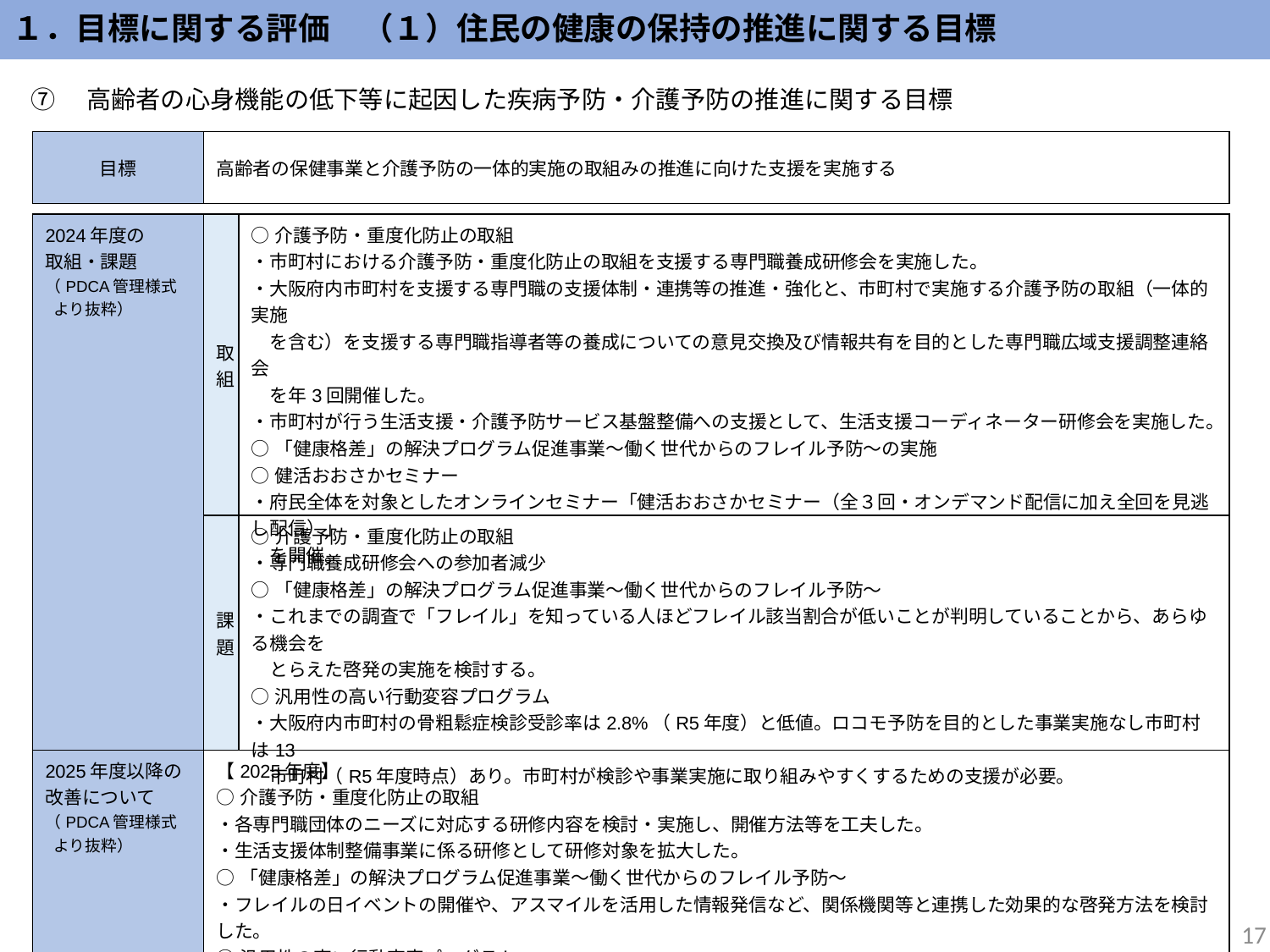

１．目標に関する評価　（１）住民の健康の保持の推進に関する目標
⑦　高齢者の心身機能の低下等に起因した疾病予防・介護予防の推進に関する目標
| 目標 | 高齢者の保健事業と介護予防の一体的実施の取組みの推進に向けた支援を実施する |
| --- | --- |
| 2024年度の 取組・課題 （PDCA管理様式 より抜粋） | 取組 | ○介護予防・重度化防止の取組 ・市町村における介護予防・重度化防止の取組を支援する専門職養成研修会を実施した。 ・大阪府内市町村を支援する専門職の支援体制・連携等の推進・強化と、市町村で実施する介護予防の取組（一体的実施 　を含む）を支援する専門職指導者等の養成についての意見交換及び情報共有を目的とした専門職広域支援調整連絡会 　を年3回開催した。 ・市町村が行う生活支援・介護予防サービス基盤整備への支援として、生活支援コーディネーター研修会を実施した。 ○「健康格差」の解決プログラム促進事業～働く世代からのフレイル予防～の実施 ○健活おおさかセミナー ・府民全体を対象としたオンラインセミナー「健活おおさかセミナー（全３回・オンデマンド配信に加え全回を見逃し配信）」　 　を開催。 |
| --- | --- | --- |
|  | 課題 | ○介護予防・重度化防止の取組 ・専門職養成研修会への参加者減少 ○「健康格差」の解決プログラム促進事業～働く世代からのフレイル予防～ ・これまでの調査で「フレイル」を知っている人ほどフレイル該当割合が低いことが判明していることから、あらゆる機会を　 　とらえた啓発の実施を検討する。 ○汎用性の高い行動変容プログラム ・大阪府内市町村の骨粗鬆症検診受診率は2.8%（R5年度）と低値。ロコモ予防を目的とした事業実施なし市町村は13 　市町村（R5年度時点）あり。市町村が検診や事業実施に取り組みやすくするための支援が必要。 |
| 2025年度以降の改善について （PDCA管理様式 より抜粋） | 【2025年度】 ○介護予防・重度化防止の取組 ・各専門職団体のニーズに対応する研修内容を検討・実施し、開催方法等を工夫した。 ・生活支援体制整備事業に係る研修として研修対象を拡大した。 ○「健康格差」の解決プログラム促進事業～働く世代からのフレイル予防～ ・フレイルの日イベントの開催や、アスマイルを活用した情報発信など、関係機関等と連携した効果的な啓発方法を検討した。 ○汎用性の高い行動変容プログラム ・2024年度に作成したプログラム案をモデル的に実施し効果測定を行うとともに、モデル実施結果をもとにプログラムを 　修正し、市町村が検診・事業実施に取り組みやすい体制を構築した。 【2026年度以降】 ・2025年度に引き続き上記取り組みを実施 |  |
17